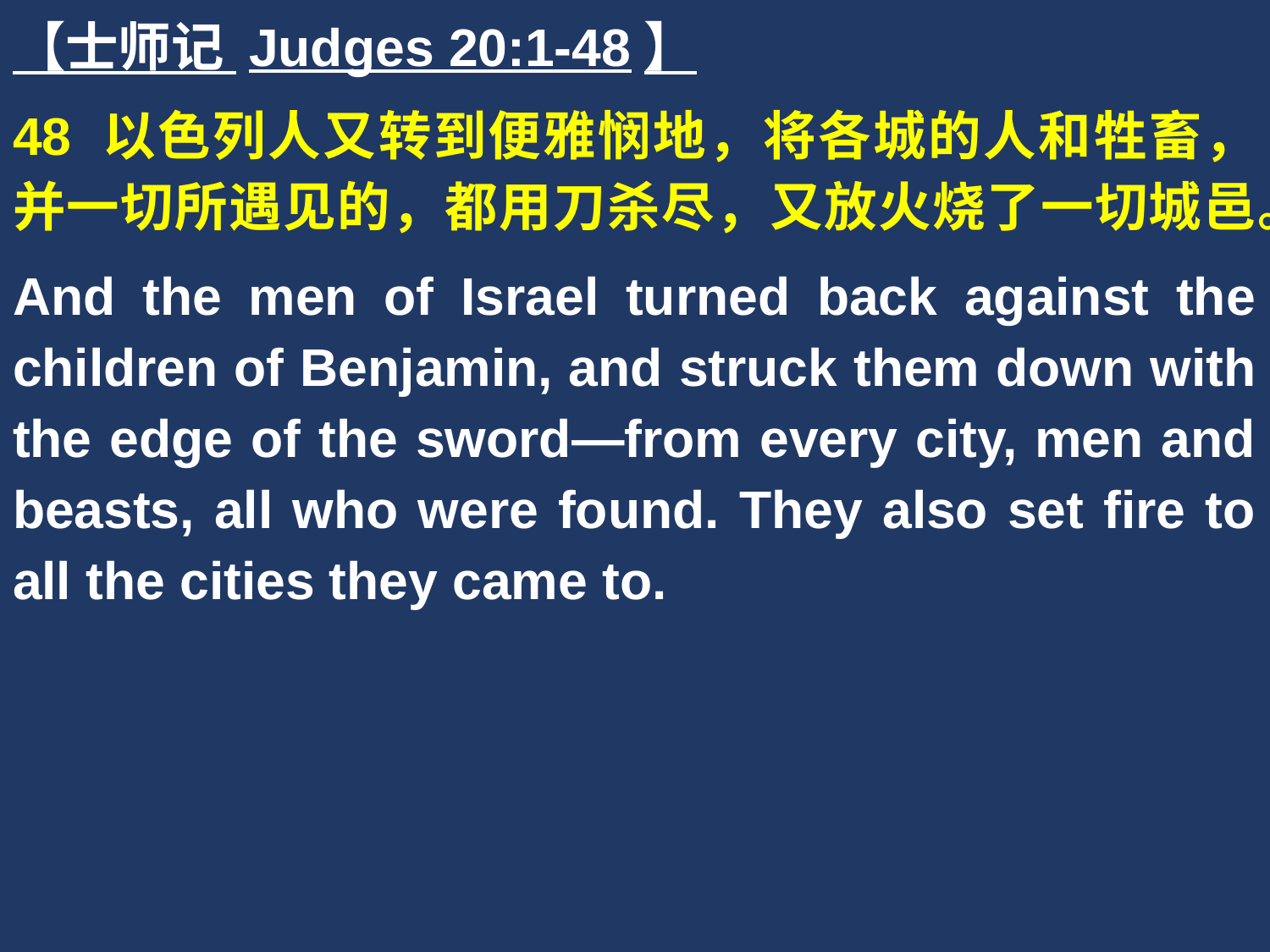

【士师记 Judges 20:1-48】
48 以色列人又转到便雅悯地，将各城的人和牲畜，并一切所遇见的，都用刀杀尽，又放火烧了一切城邑。
And the men of Israel turned back against the children of Benjamin, and struck them down with the edge of the sword—from every city, men and beasts, all who were found. They also set fire to all the cities they came to.